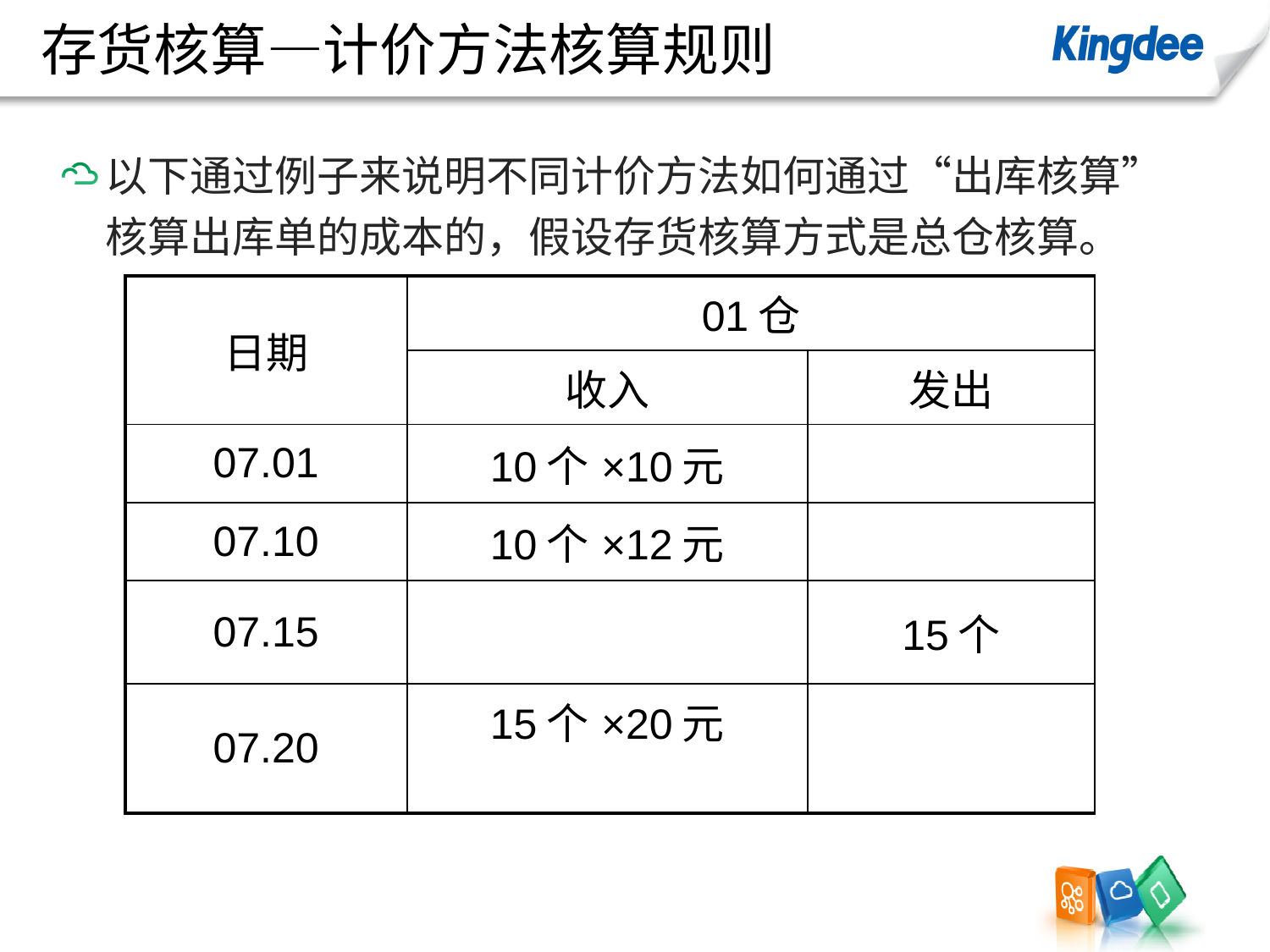

# 存货核算—计价方法核算规则
以下通过例子来说明不同计价方法如何通过“出库核算”核算出库单的成本的，假设存货核算方式是总仓核算。
| 日期 | 01仓 |  |
| --- | --- | --- |
|  | 收入 | 发出 |
| 07.01 | 10个×10元 |  |
| 07.10 | 10个×12元 |  |
| 07.15 |  | 15个 |
| 07.20 | 15个×20元 |  |